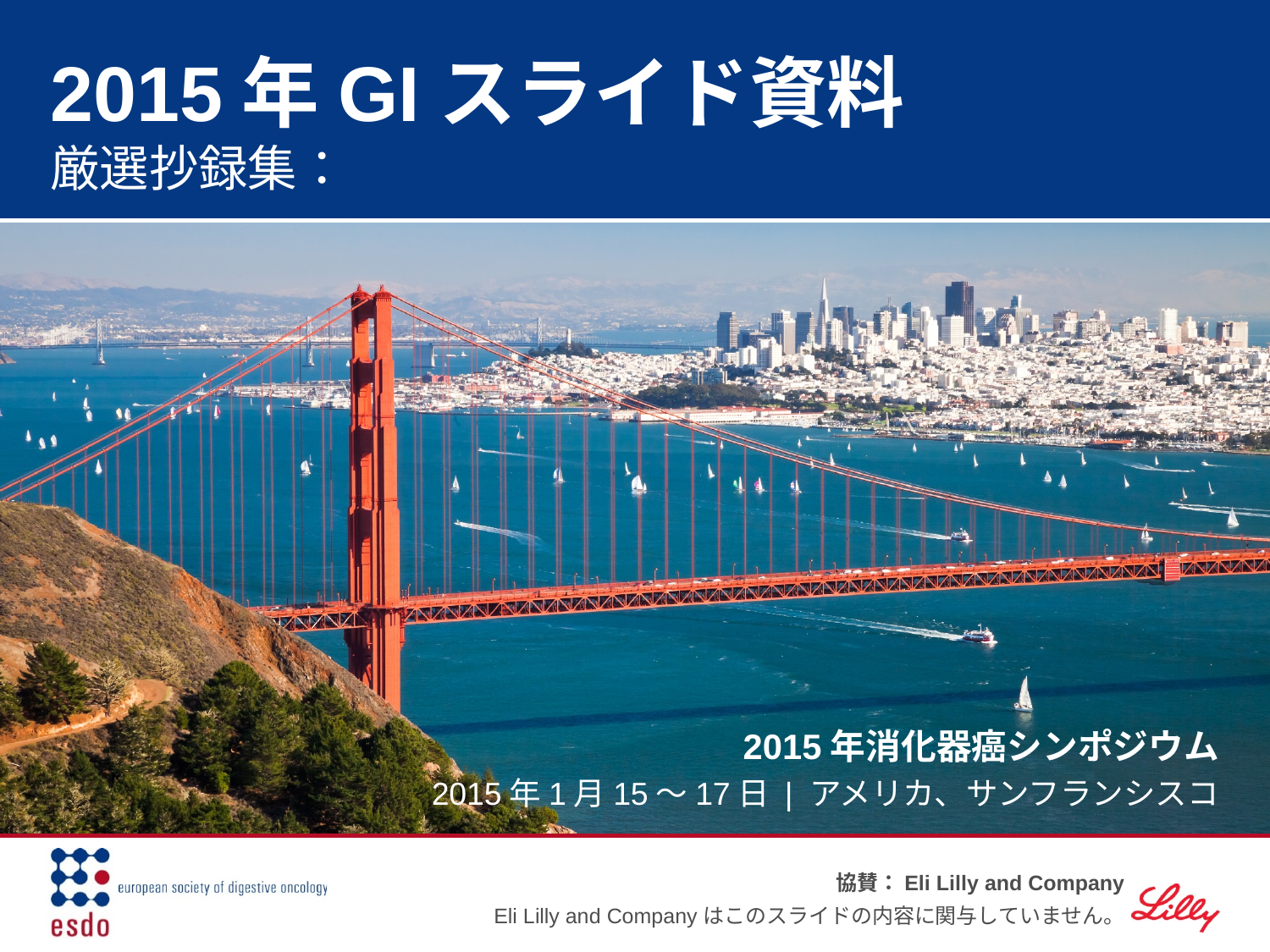

# 2015年GIスライド資料 厳選抄録集：
2015年消化器癌シンポジウム
2015年1月15～17日 | アメリカ、サンフランシスコ
協賛：Eli Lilly and Company
Eli Lilly and Companyはこのスライドの内容に関与していません。